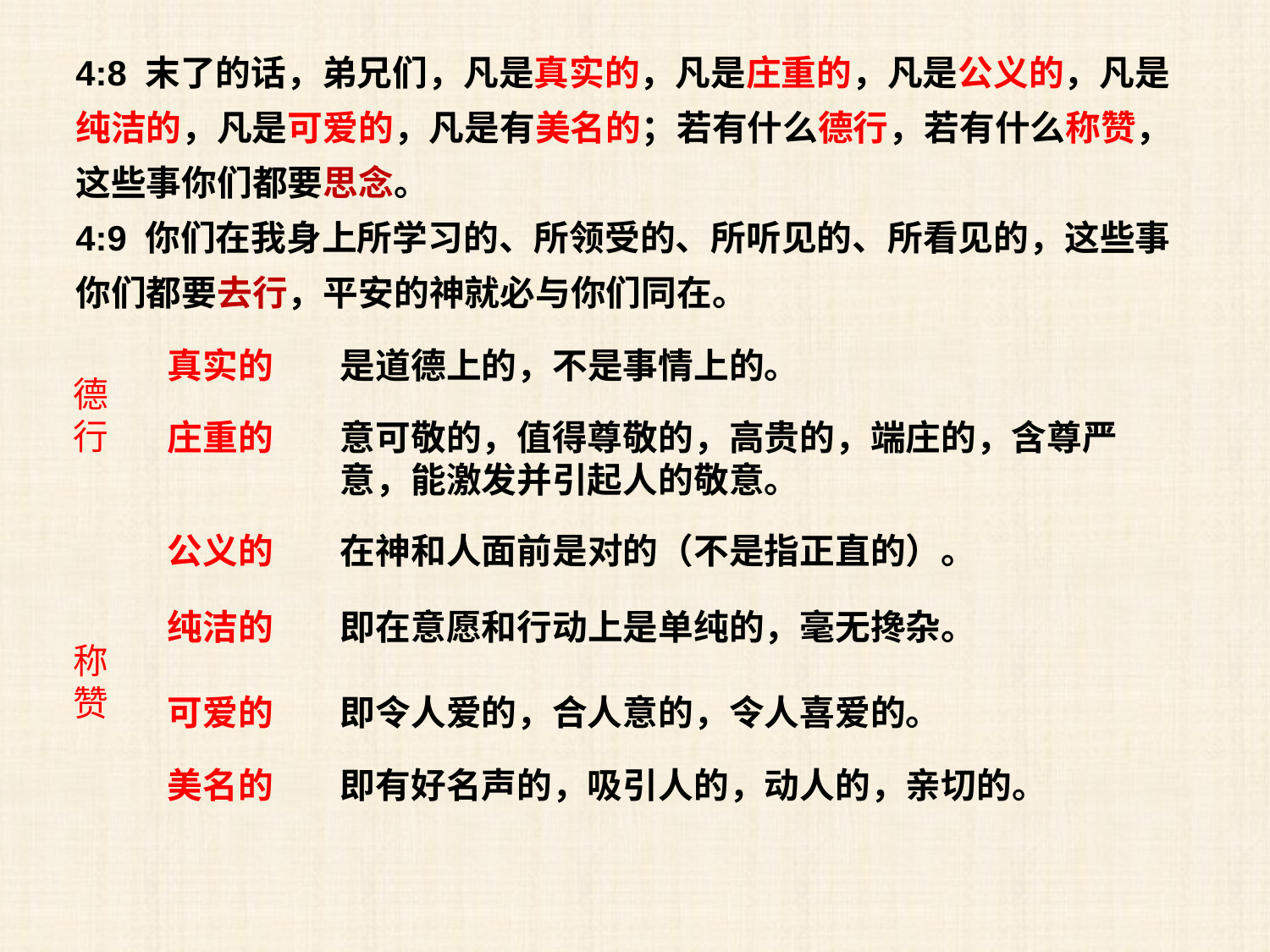

4:8 末了的话，弟兄们，凡是真实的，凡是庄重的，凡是公义的，凡是纯洁的，凡是可爱的，凡是有美名的；若有什么德行，若有什么称赞，这些事你们都要思念。
4:9 你们在我身上所学习的、所领受的、所听见的、所看见的，这些事你们都要去行，平安的神就必与你们同在。
真实的
是道德上的，不是事情上的。
德行
庄重的
意可敬的，值得尊敬的，高贵的，端庄的，含尊严意，能激发并引起人的敬意。
公义的
在神和人面前是对的（不是指正直的）。
纯洁的
即在意愿和行动上是单纯的，毫无搀杂。
称赞
可爱的
即令人爱的，合人意的，令人喜爱的。
美名的
即有好名声的，吸引人的，动人的，亲切的。